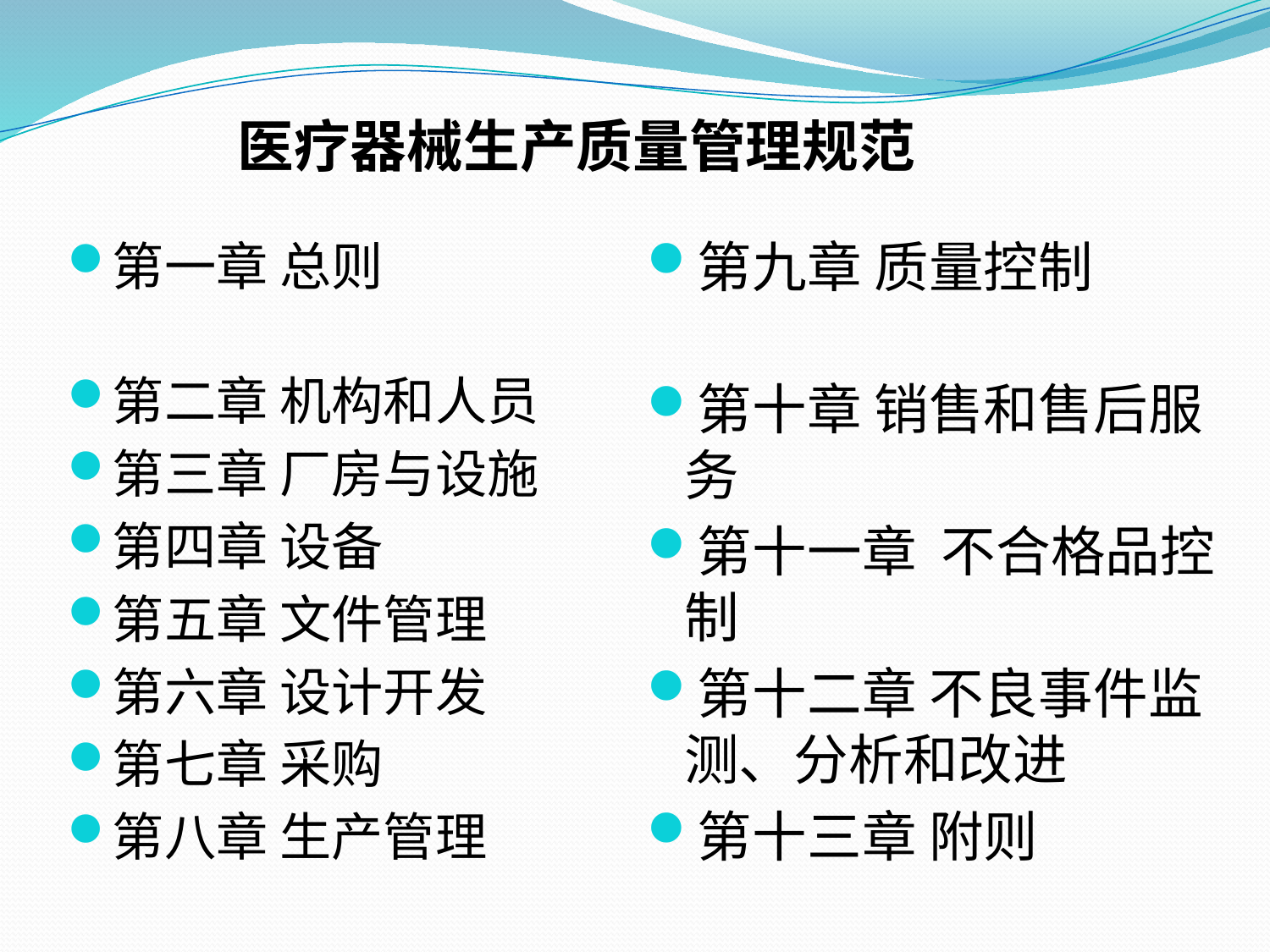

医疗器械生产质量管理规范
第九章 质量控制
第十章 销售和售后服务
第十一章  不合格品控制
第十二章 不良事件监测、分析和改进
第十三章 附则
第一章 总则
第二章 机构和人员
第三章 厂房与设施
第四章 设备
第五章 文件管理
第六章 设计开发
第七章 采购
第八章 生产管理